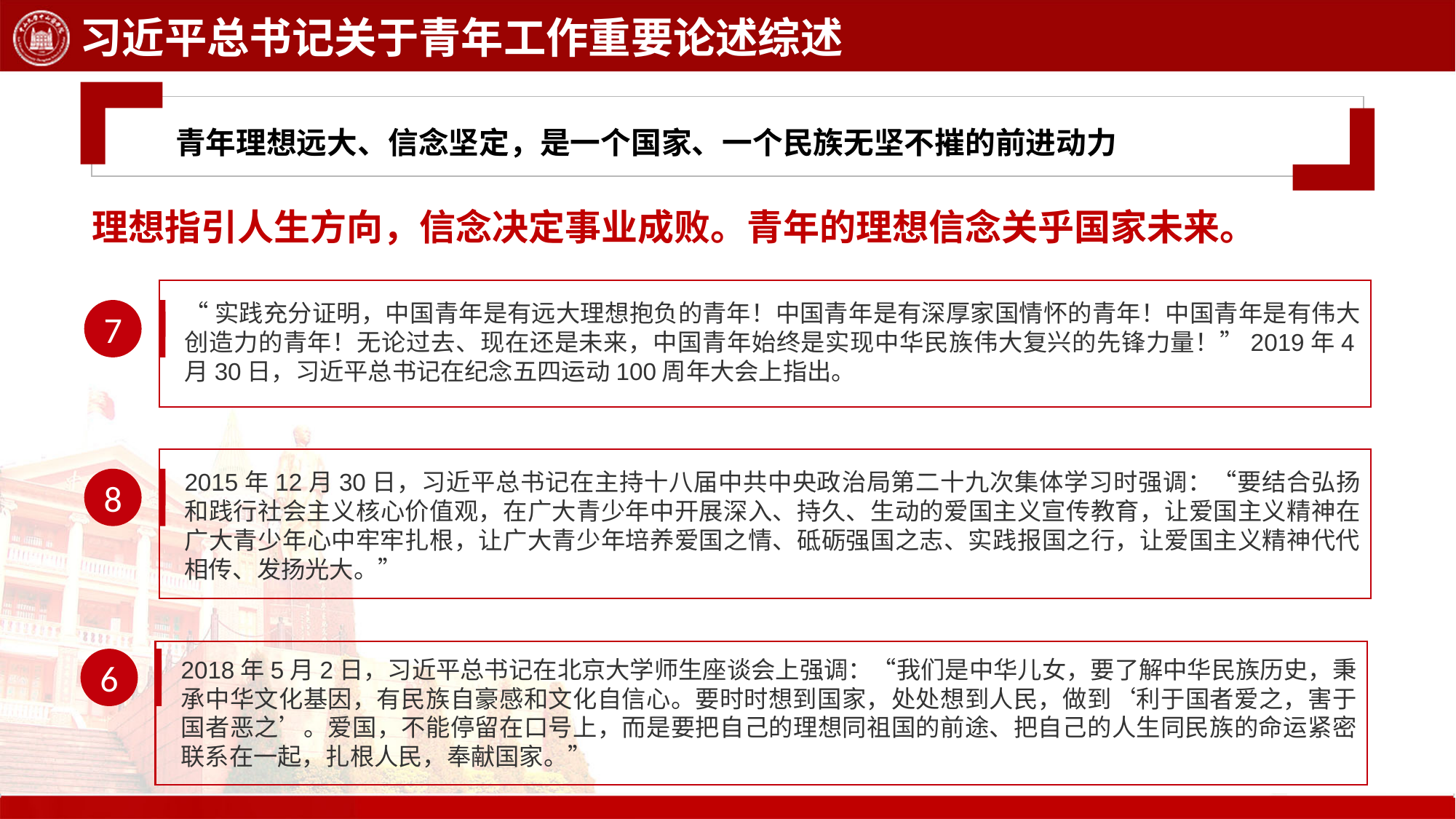

习近平总书记关于青年工作重要论述综述

青年理想远大、信念坚定，是一个国家、一个民族无坚不摧的前进动力
理想指引人生方向，信念决定事业成败。青年的理想信念关乎国家未来。

7

“实践充分证明，中国青年是有远大理想抱负的青年！中国青年是有深厚家国情怀的青年！中国青年是有伟大创造力的青年！无论过去、现在还是未来，中国青年始终是实现中华民族伟大复兴的先锋力量！”2019年4月30日，习近平总书记在纪念五四运动100周年大会上指出。

8

2015年12月30日，习近平总书记在主持十八届中共中央政治局第二十九次集体学习时强调：“要结合弘扬和践行社会主义核心价值观，在广大青少年中开展深入、持久、生动的爱国主义宣传教育，让爱国主义精神在广大青少年心中牢牢扎根，让广大青少年培养爱国之情、砥砺强国之志、实践报国之行，让爱国主义精神代代相传、发扬光大。”

6

2018年5月2日，习近平总书记在北京大学师生座谈会上强调：“我们是中华儿女，要了解中华民族历史，秉承中华文化基因，有民族自豪感和文化自信心。要时时想到国家，处处想到人民，做到‘利于国者爱之，害于国者恶之’。爱国，不能停留在口号上，而是要把自己的理想同祖国的前途、把自己的人生同民族的命运紧密联系在一起，扎根人民，奉献国家。”